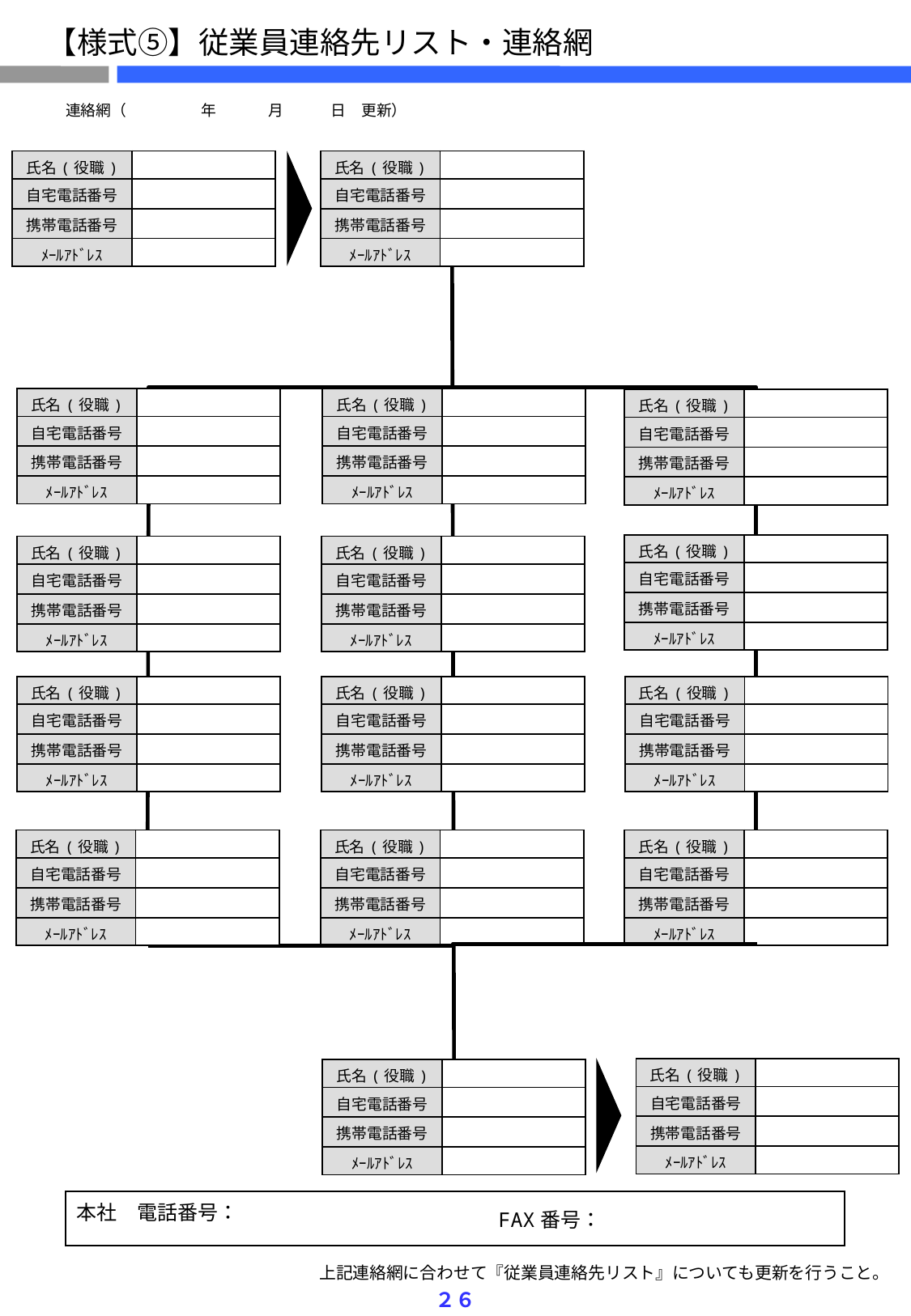

【様式⑤】従業員連絡先リスト・連絡網
| 連絡網（ |  | 年 |  | 月 |  | 日　更新） |
| --- | --- | --- | --- | --- | --- | --- |
| 氏名(役職) |  |
| --- | --- |
| 自宅電話番号 |  |
| 携帯電話番号 |  |
| ﾒｰﾙｱﾄﾞﾚｽ |  |
| 氏名(役職) |  |
| --- | --- |
| 自宅電話番号 |  |
| 携帯電話番号 |  |
| ﾒｰﾙｱﾄﾞﾚｽ |  |

| 氏名(役職) |  |
| --- | --- |
| 自宅電話番号 |  |
| 携帯電話番号 |  |
| ﾒｰﾙｱﾄﾞﾚｽ |  |
| 氏名(役職) |  |
| --- | --- |
| 自宅電話番号 |  |
| 携帯電話番号 |  |
| ﾒｰﾙｱﾄﾞﾚｽ |  |
| 氏名(役職) |  |
| --- | --- |
| 自宅電話番号 |  |
| 携帯電話番号 |  |
| ﾒｰﾙｱﾄﾞﾚｽ |  |
| 氏名(役職) |  |
| --- | --- |
| 自宅電話番号 |  |
| 携帯電話番号 |  |
| ﾒｰﾙｱﾄﾞﾚｽ |  |
| 氏名(役職) |  |
| --- | --- |
| 自宅電話番号 |  |
| 携帯電話番号 |  |
| ﾒｰﾙｱﾄﾞﾚｽ |  |
| 氏名(役職) |  |
| --- | --- |
| 自宅電話番号 |  |
| 携帯電話番号 |  |
| ﾒｰﾙｱﾄﾞﾚｽ |  |
| 氏名(役職) |  |
| --- | --- |
| 自宅電話番号 |  |
| 携帯電話番号 |  |
| ﾒｰﾙｱﾄﾞﾚｽ |  |
| 氏名(役職) |  |
| --- | --- |
| 自宅電話番号 |  |
| 携帯電話番号 |  |
| ﾒｰﾙｱﾄﾞﾚｽ |  |
| 氏名(役職) |  |
| --- | --- |
| 自宅電話番号 |  |
| 携帯電話番号 |  |
| ﾒｰﾙｱﾄﾞﾚｽ |  |
| 氏名(役職) |  |
| --- | --- |
| 自宅電話番号 |  |
| 携帯電話番号 |  |
| ﾒｰﾙｱﾄﾞﾚｽ |  |
| 氏名(役職) |  |
| --- | --- |
| 自宅電話番号 |  |
| 携帯電話番号 |  |
| ﾒｰﾙｱﾄﾞﾚｽ |  |
| 氏名(役職) |  |
| --- | --- |
| 自宅電話番号 |  |
| 携帯電話番号 |  |
| ﾒｰﾙｱﾄﾞﾚｽ |  |
| 氏名(役職) |  |
| --- | --- |
| 自宅電話番号 |  |
| 携帯電話番号 |  |
| ﾒｰﾙｱﾄﾞﾚｽ |  |
| 氏名(役職) |  |
| --- | --- |
| 自宅電話番号 |  |
| 携帯電話番号 |  |
| ﾒｰﾙｱﾄﾞﾚｽ |  |

| 本社　電話番号： |  | FAX番号： |  |
| --- | --- | --- | --- |
　上記連絡網に合わせて『従業員連絡先リスト』についても更新を行うこと。
２６